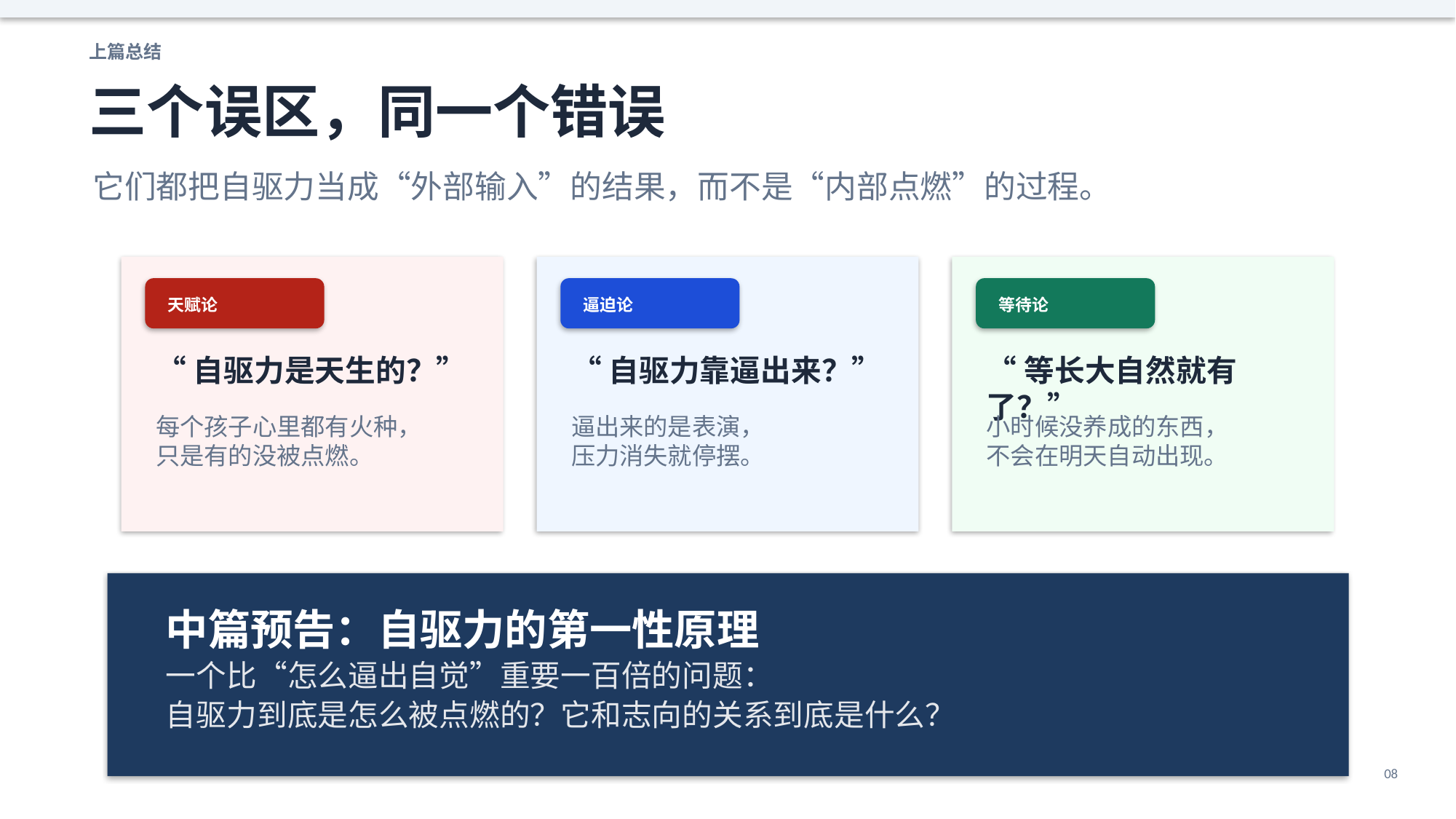

上篇总结
三个误区，同一个错误
它们都把自驱力当成“外部输入”的结果，而不是“内部点燃”的过程。

天赋论
逼迫论
等待论
“自驱力是天生的？”
“自驱力靠逼出来？”
“等长大自然就有了？”
每个孩子心里都有火种，
只是有的没被点燃。
逼出来的是表演，
压力消失就停摆。
小时候没养成的东西，
不会在明天自动出现。

中篇预告：自驱力的第一性原理
一个比“怎么逼出自觉”重要一百倍的问题：
自驱力到底是怎么被点燃的？它和志向的关系到底是什么？
08